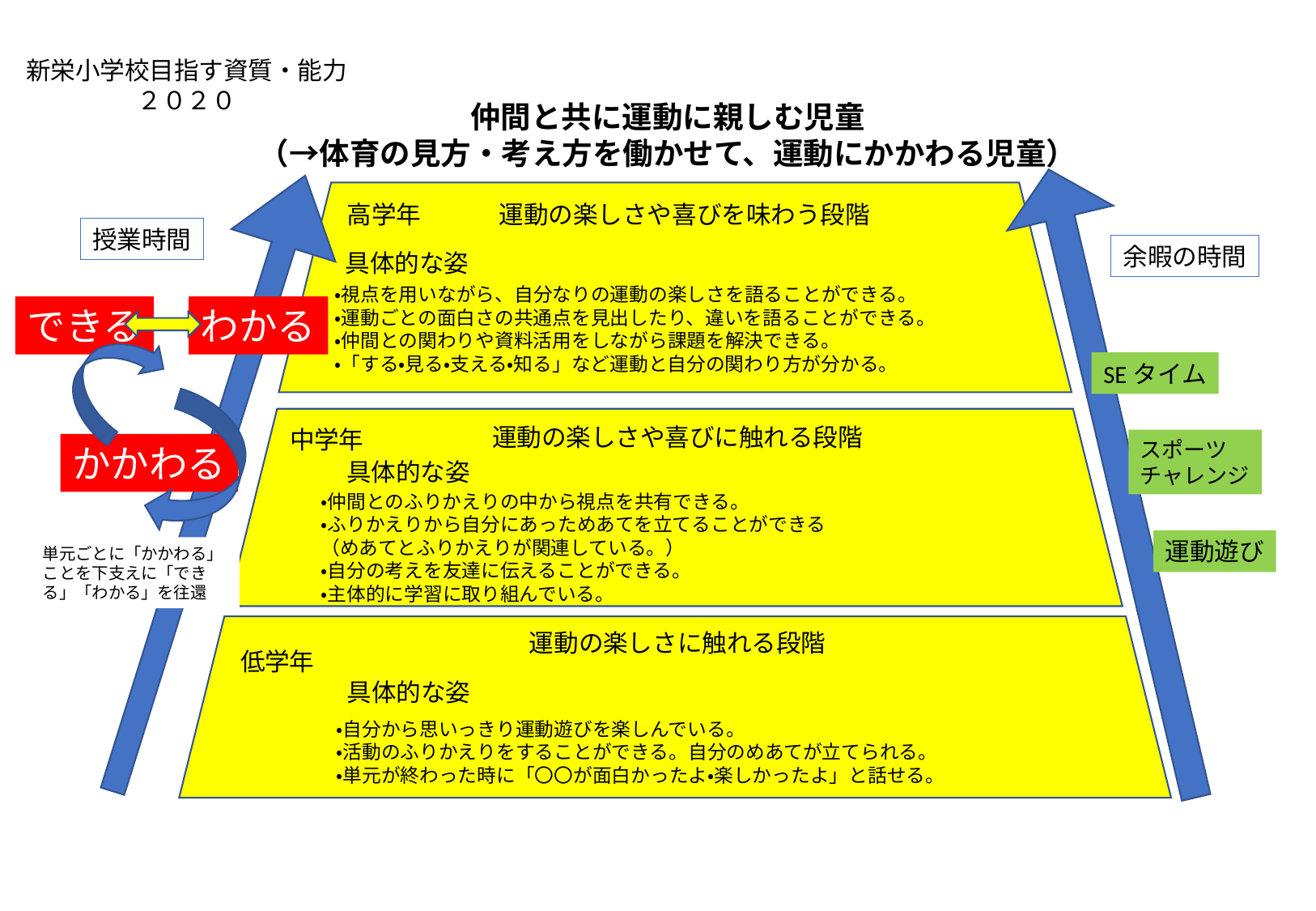

新栄小学校目指す資質・能力
２０２０
仲間と共に運動に親しむ児童
（→体育の見方・考え方を働かせて、運動にかかわる児童）

高学年
運動の楽しさや喜びを味わう段階
授業時間
余暇の時間
具体的な姿
・視点を用いながら、自分なりの運動の楽しさを語ることができる。
・運動ごとの面白さの共通点を見出したり、違いを語ることができる。
・仲間との関わりや資料活用をしながら課題を解決できる。
・「する・見る・支える・知る」など運動と自分の関わり方が分かる。
できる
わかる

かかわる

SEタイム

運動の楽しさや喜びに触れる段階
中学年
スポーツ
チャレンジ
具体的な姿
・仲間とのふりかえりの中から視点を共有できる。
・ふりかえりから自分にあっためあてを立てることができる
（めあてとふりかえりが関連している。）
・自分の考えを友達に伝えることができる。
・主体的に学習に取り組んでいる。
運動遊び
単元ごとに「かかわる」ことを下支えに「できる」「わかる」を往還

運動の楽しさに触れる段階
低学年
具体的な姿
・自分から思いっきり運動遊びを楽しんでいる。
・活動のふりかえりをすることができる。自分のめあてが立てられる。
・単元が終わった時に「〇〇が面白かったよ・楽しかったよ」と話せる。